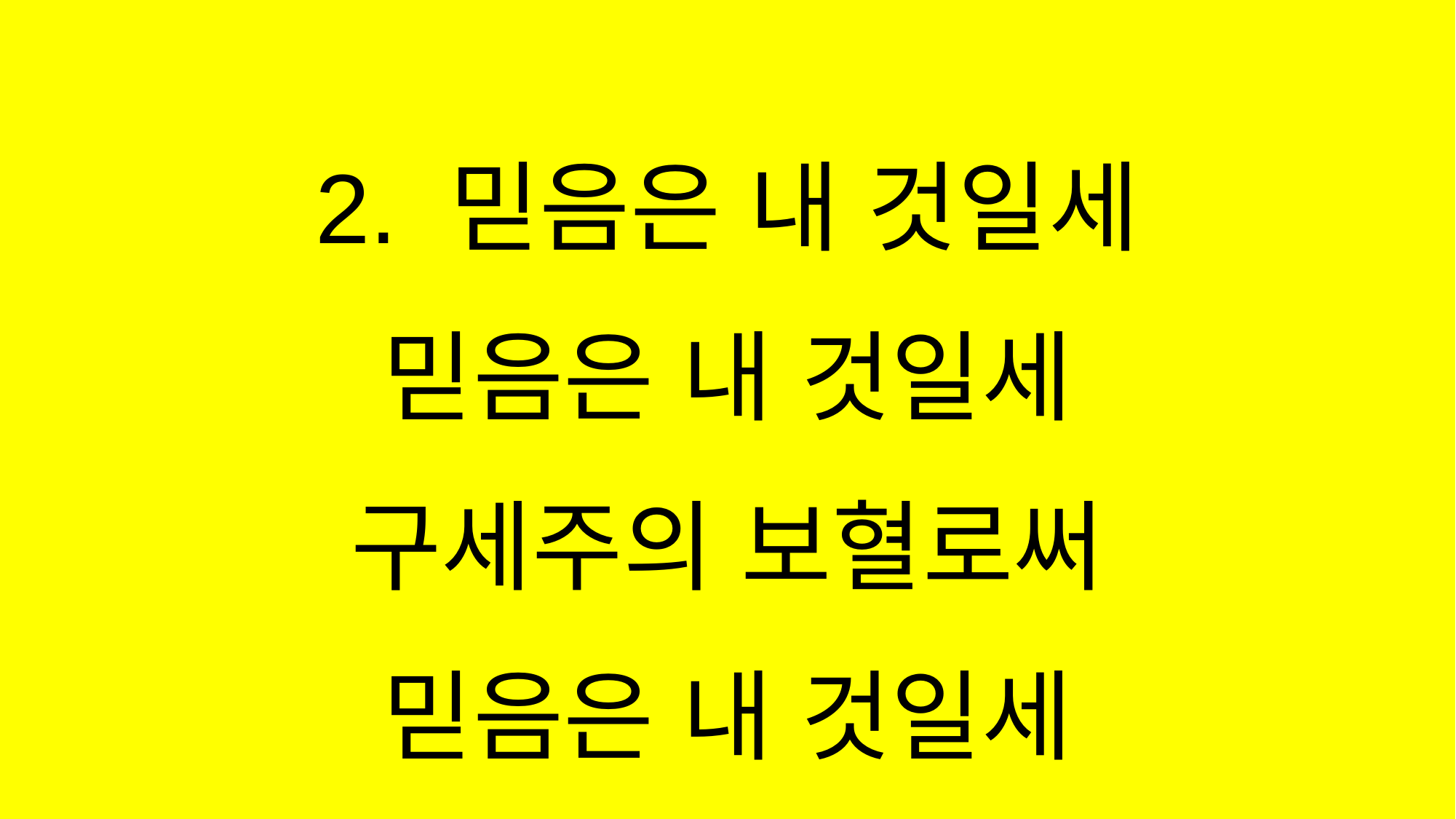

#
2. 믿음은 내 것일세

믿음은 내 것일세

구세주의 보혈로써

믿음은 내 것일세